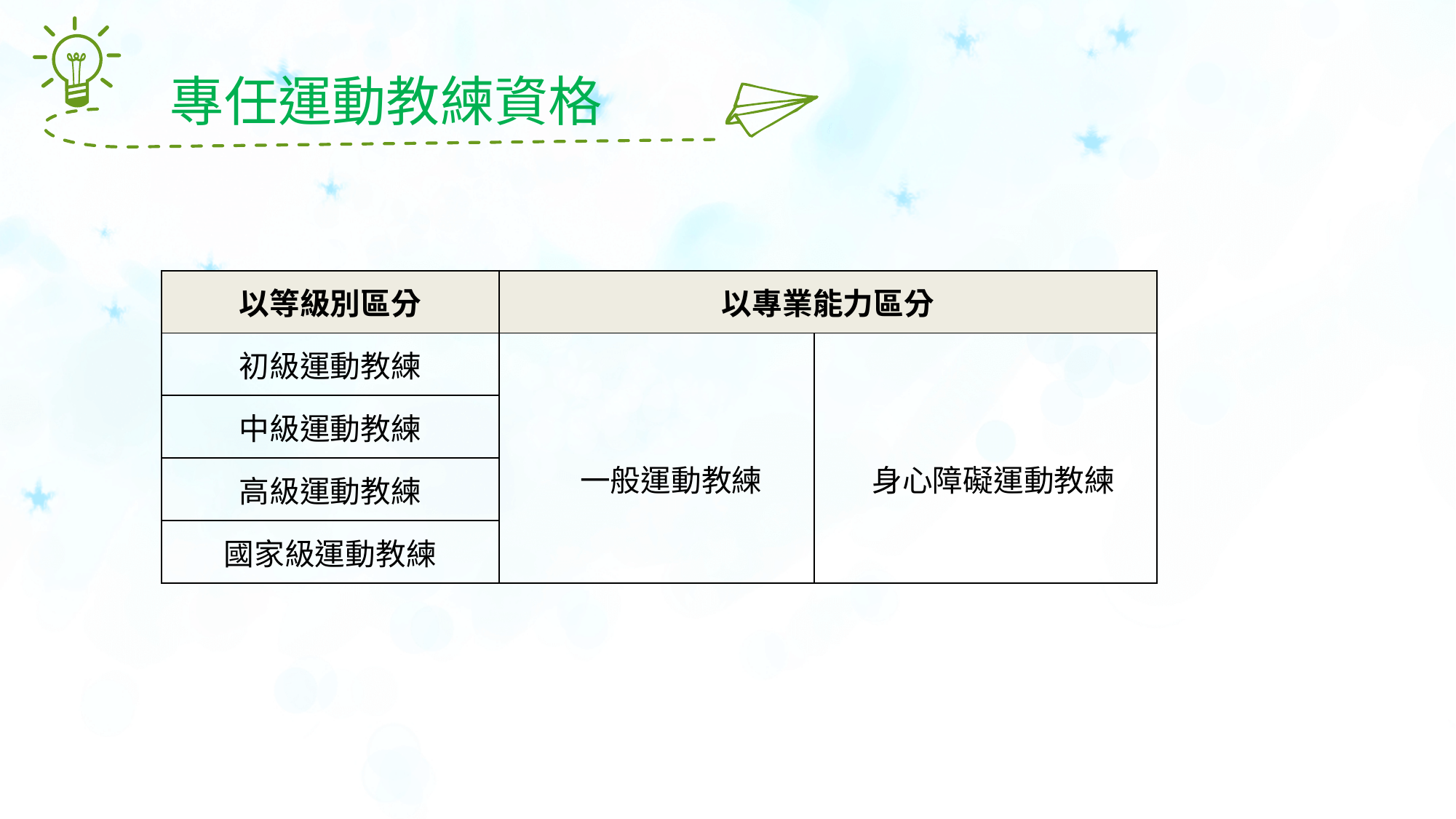

專任運動教練資格
| 以等級別區分 | 以專業能力區分 |  |
| --- | --- | --- |
| 初級運動教練 | 一般運動教練 | 身心障礙運動教練 |
| 中級運動教練 |  |  |
| 高級運動教練 |  |  |
| 國家級運動教練 |  |  |